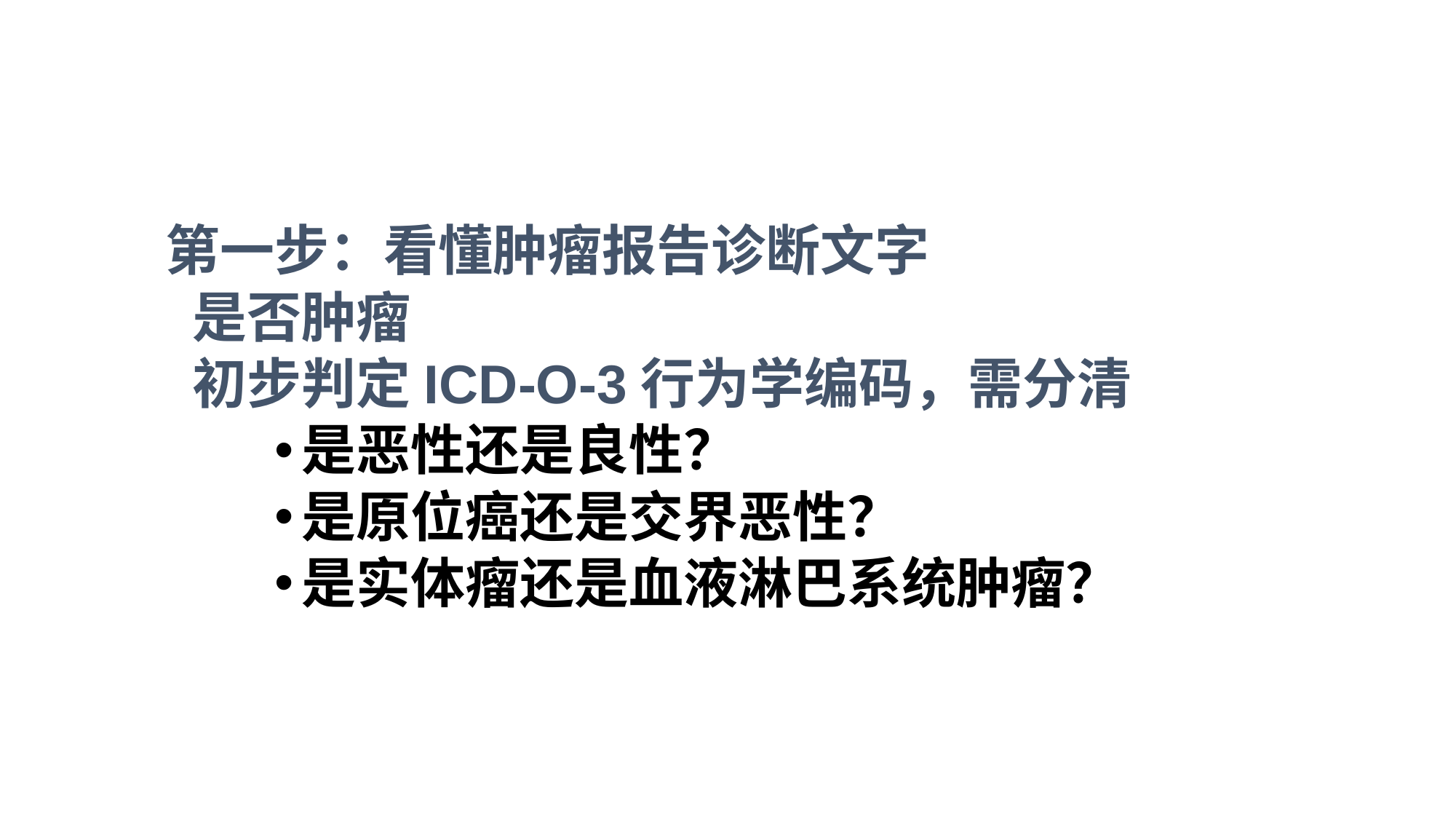

#
第一步：看懂肿瘤报告诊断文字
	是否肿瘤
	初步判定ICD-O-3行为学编码，需分清
是恶性还是良性？
是原位癌还是交界恶性？
是实体瘤还是血液淋巴系统肿瘤？